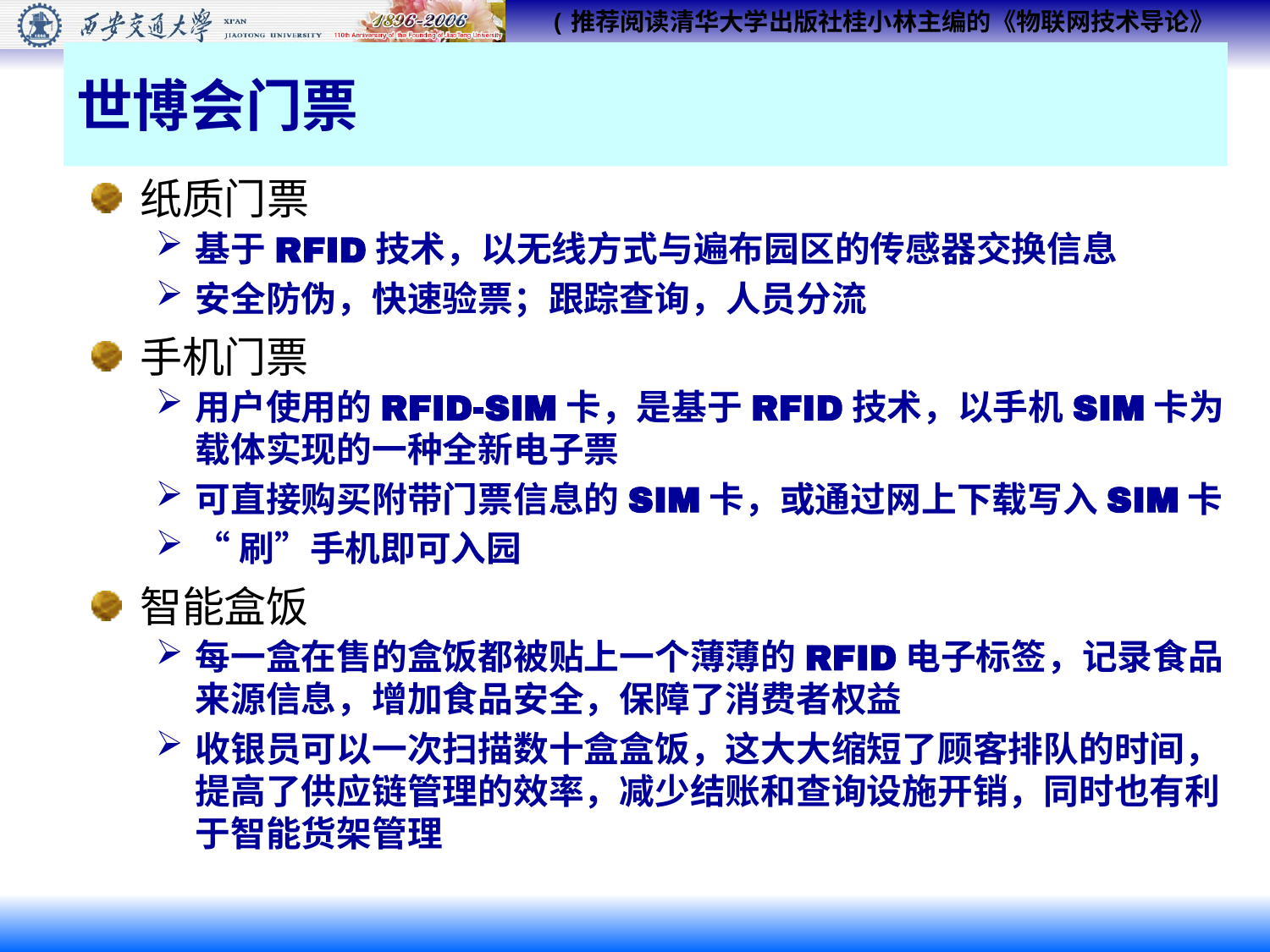

# 世博会门票
纸质门票
基于RFID技术，以无线方式与遍布园区的传感器交换信息
安全防伪，快速验票；跟踪查询，人员分流
手机门票
用户使用的RFID-SIM卡，是基于RFID技术，以手机SIM卡为载体实现的一种全新电子票
可直接购买附带门票信息的SIM卡，或通过网上下载写入SIM卡
“刷”手机即可入园
智能盒饭
每一盒在售的盒饭都被贴上一个薄薄的RFID电子标签，记录食品来源信息，增加食品安全，保障了消费者权益
收银员可以一次扫描数十盒盒饭，这大大缩短了顾客排队的时间，提高了供应链管理的效率，减少结账和查询设施开销，同时也有利于智能货架管理